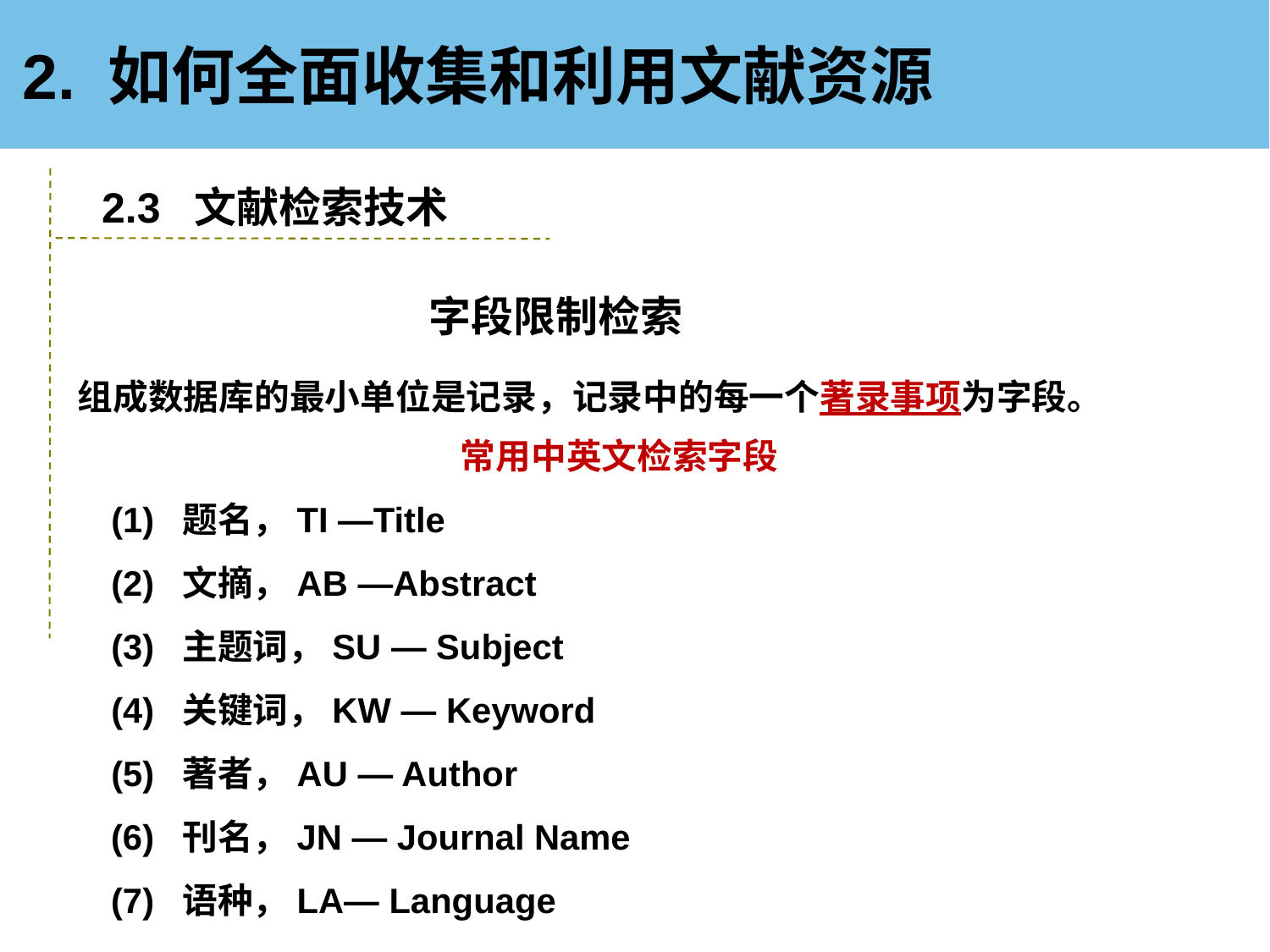

2. 如何全面收集和利用文献资源
2.3  文献检索技术

字段限制检索
组成数据库的最小单位是记录，记录中的每一个著录事项为字段。
常用中英文检索字段
   (1)  题名，TI —Title
   (2)  文摘，AB —Abstract
   (3)  主题词，SU — Subject
   (4)  关键词，KW — Keyword
   (5)  著者，AU — Author
   (6)  刊名，JN — Journal Name
   (7)  语种，LA— Language